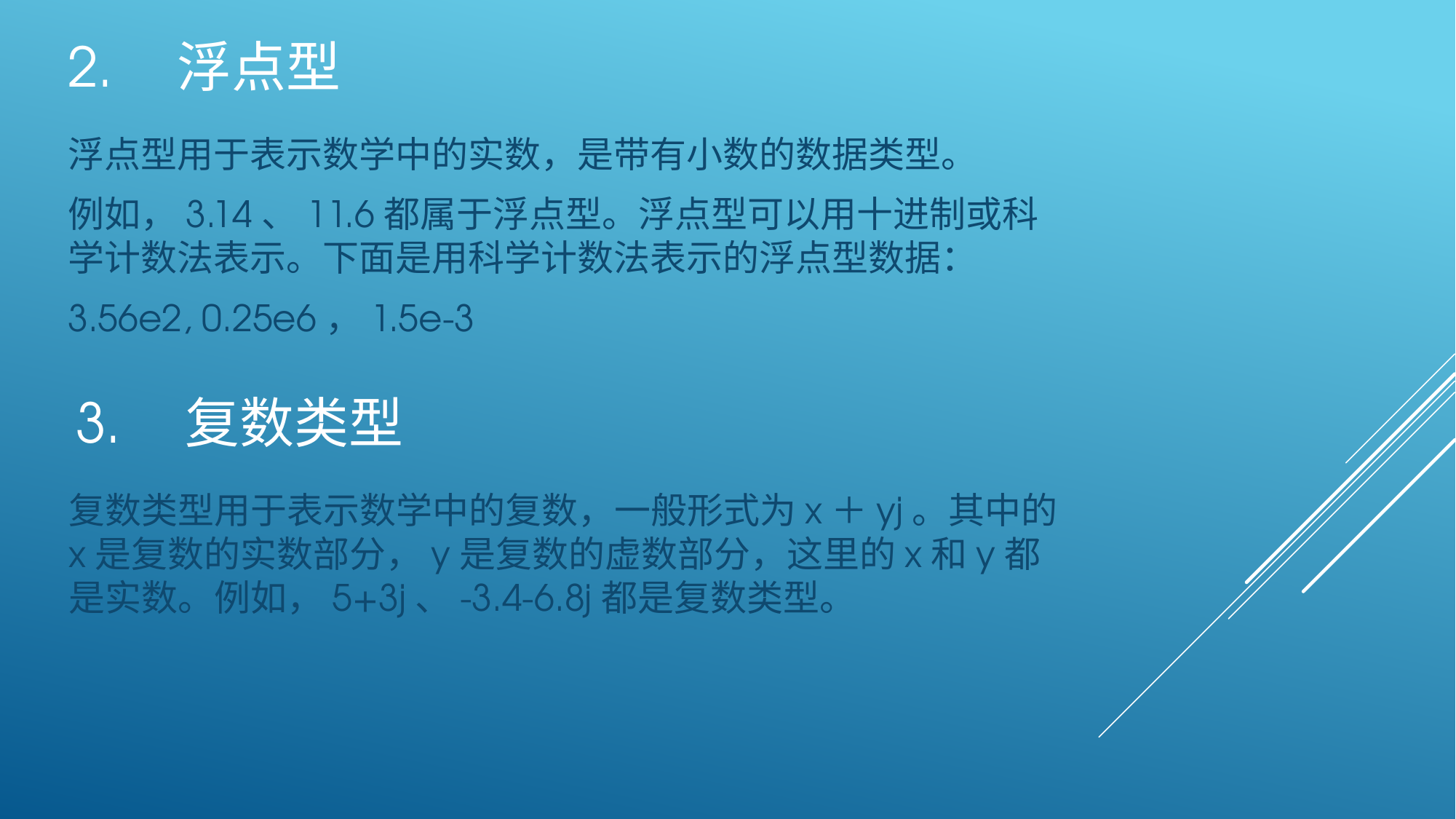

# 2.	浮点型
浮点型用于表示数学中的实数，是带有小数的数据类型。
例如，3.14、11.6都属于浮点型。浮点型可以用十进制或科学计数法表示。下面是用科学计数法表示的浮点型数据：
3.56e2, 0.25e6，1.5e-3

3.	复数类型
复数类型用于表示数学中的复数，一般形式为x＋yj。其中的x是复数的实数部分，y是复数的虚数部分，这里的x和y都是实数。例如，5+3j、-3.4-6.8j都是复数类型。